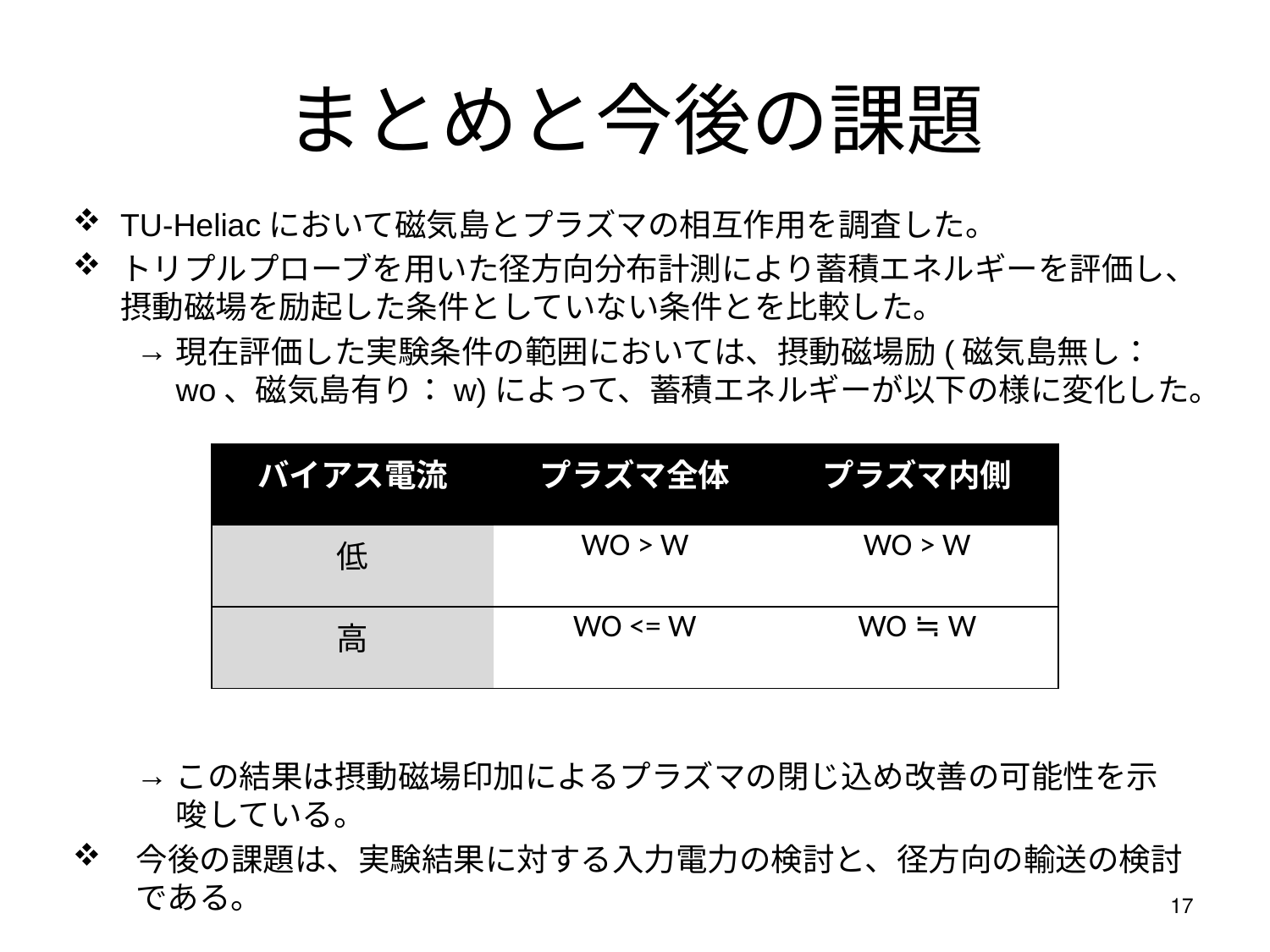

# まとめと今後の課題
TU-Heliacにおいて磁気島とプラズマの相互作用を調査した。
トリプルプローブを用いた径方向分布計測により蓄積エネルギーを評価し、摂動磁場を励起した条件としていない条件とを比較した。
現在評価した実験条件の範囲においては、摂動磁場励(磁気島無し：wo、磁気島有り：w)によって、蓄積エネルギーが以下の様に変化した。
この結果は摂動磁場印加によるプラズマの閉じ込め改善の可能性を示唆している。
今後の課題は、実験結果に対する入力電力の検討と、径方向の輸送の検討である。

| バイアス電流 | プラズマ全体 | プラズマ内側 |
| --- | --- | --- |
| 低 | WO > W | WO > W |
| 高 | WO <= W | WO ≒ W |
17